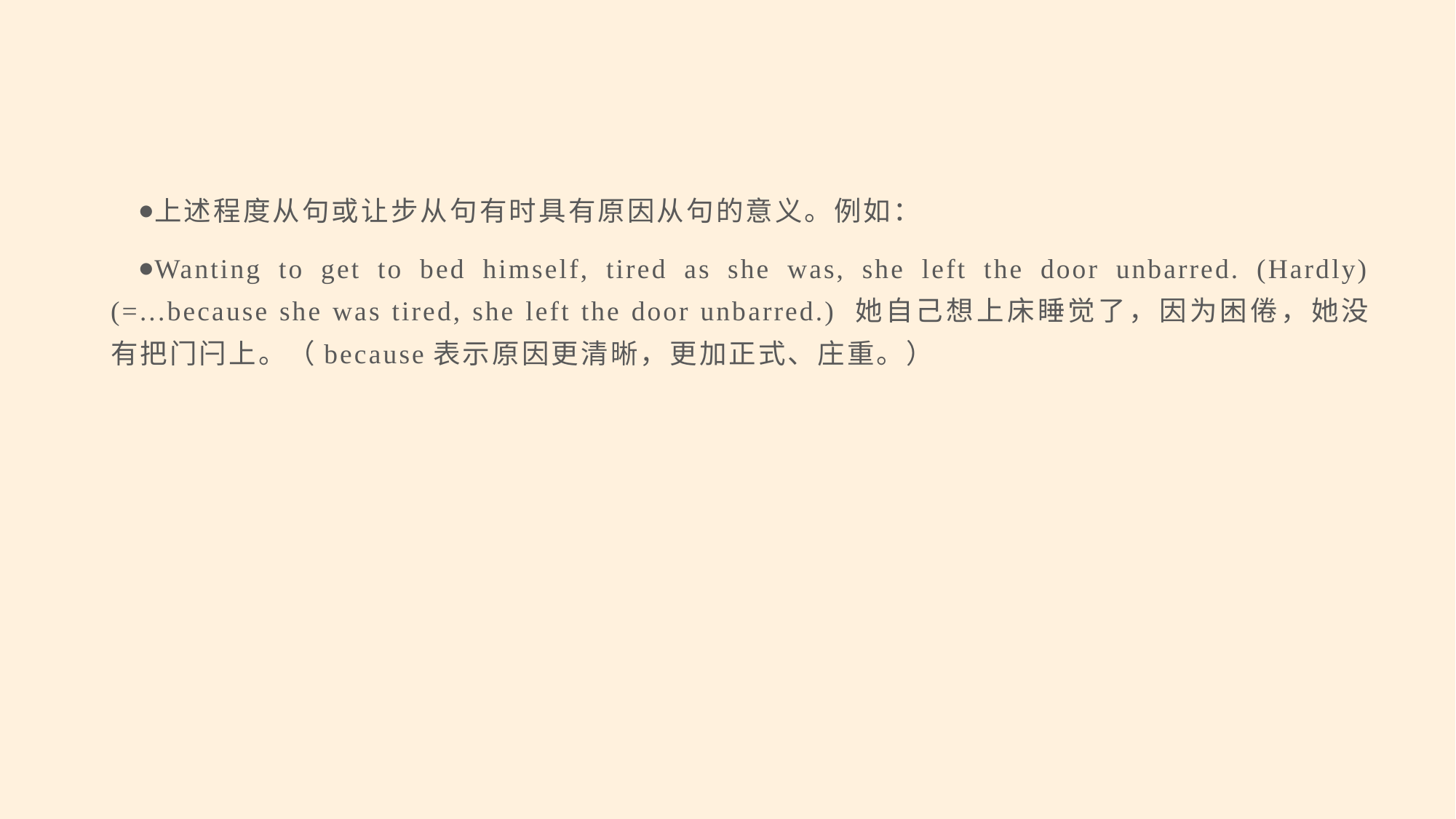

#
上述程度从句或让步从句有时具有原因从句的意义。例如：
Wanting to get to bed himself, tired as she was, she left the door unbarred. (Hardly) (=...because she was tired, she left the door unbarred.) 她自己想上床睡觉了，因为困倦，她没有把门闩上。（because表示原因更清晰，更加正式、庄重。）